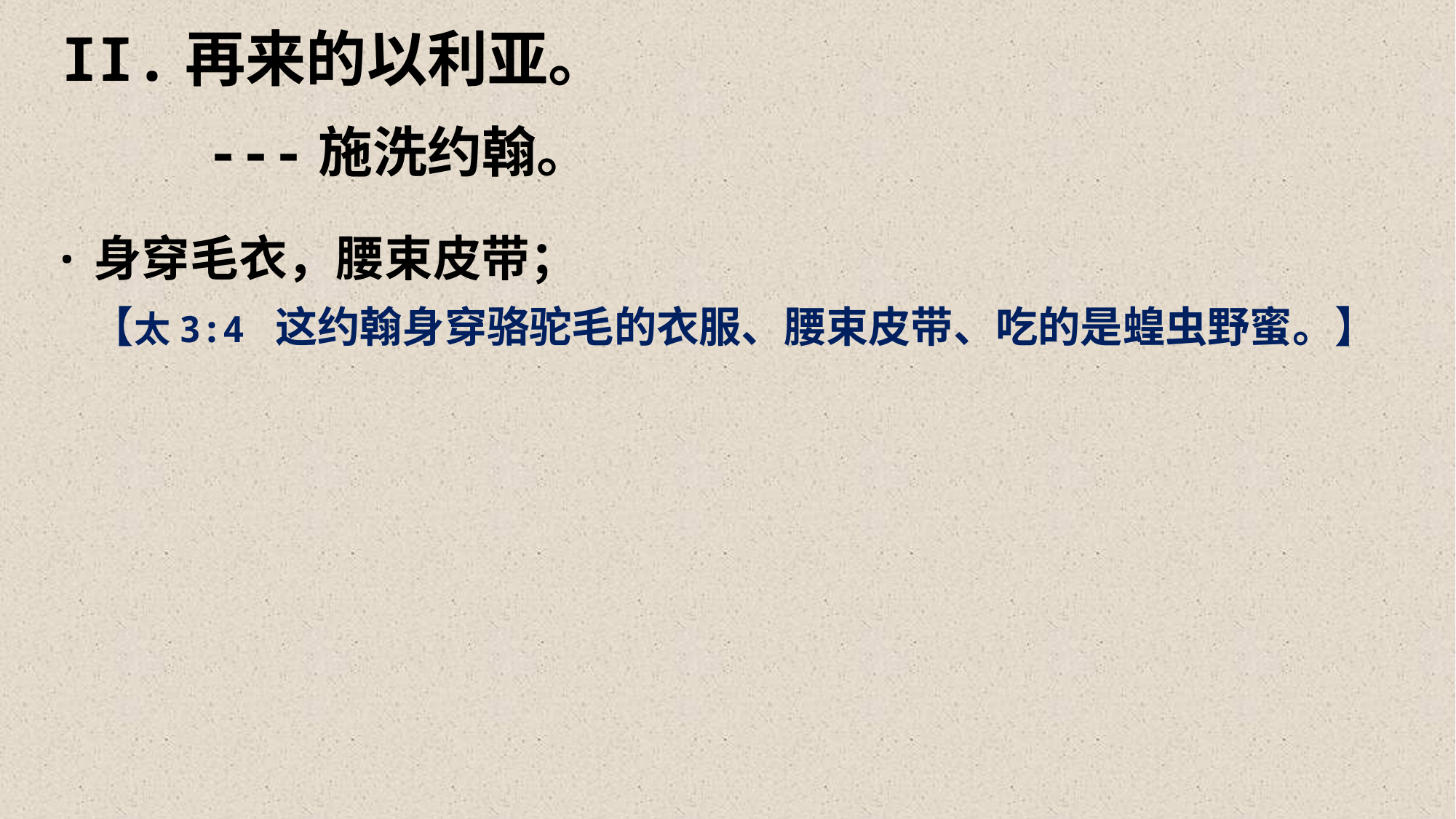

II.再来的以利亚。
    ---施洗约翰。
·身穿毛衣，腰束皮带；
   【太3:4 这约翰身穿骆驼毛的衣服、腰束皮带、吃的是蝗虫野蜜。】